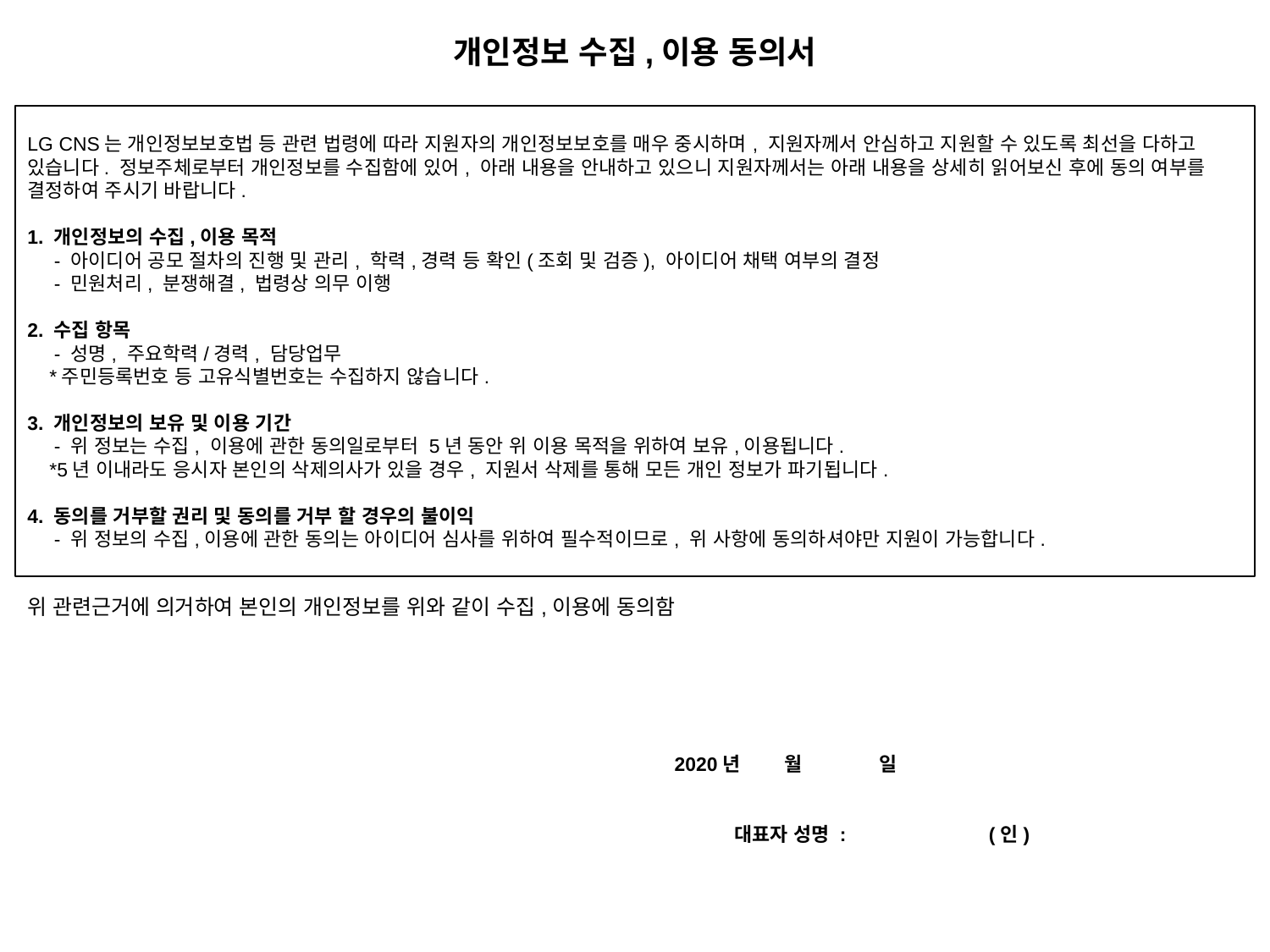

개인정보 수집,이용 동의서
LG CNS는 개인정보보호법 등 관련 법령에 따라 지원자의 개인정보보호를 매우 중시하며, 지원자께서 안심하고 지원할 수 있도록 최선을 다하고 있습니다. 정보주체로부터 개인정보를 수집함에 있어, 아래 내용을 안내하고 있으니 지원자께서는 아래 내용을 상세히 읽어보신 후에 동의 여부를 결정하여 주시기 바랍니다.

1. 개인정보의 수집,이용 목적
    - 아이디어 공모 절차의 진행 및 관리, 학력,경력 등 확인(조회 및 검증), 아이디어 채택 여부의 결정
    - 민원처리, 분쟁해결, 법령상 의무 이행

2. 수집 항목
    - 성명, 주요학력/경력, 담당업무
    *주민등록번호 등 고유식별번호는 수집하지 않습니다.

3. 개인정보의 보유 및 이용 기간
    - 위 정보는 수집, 이용에 관한 동의일로부터 5년 동안 위 이용 목적을 위하여 보유,이용됩니다.
    *5년 이내라도 응시자 본인의 삭제의사가 있을 경우, 지원서 삭제를 통해 모든 개인 정보가 파기됩니다.

4. 동의를 거부할 권리 및 동의를 거부 할 경우의 불이익
    - 위 정보의 수집,이용에 관한 동의는 아이디어 심사를 위하여 필수적이므로, 위 사항에 동의하셔야만 지원이 가능합니다.
위 관련근거에 의거하여 본인의 개인정보를 위와 같이 수집,이용에 동의함
                                  2020년        월              일

                                            대표자 성명 :                          (인)